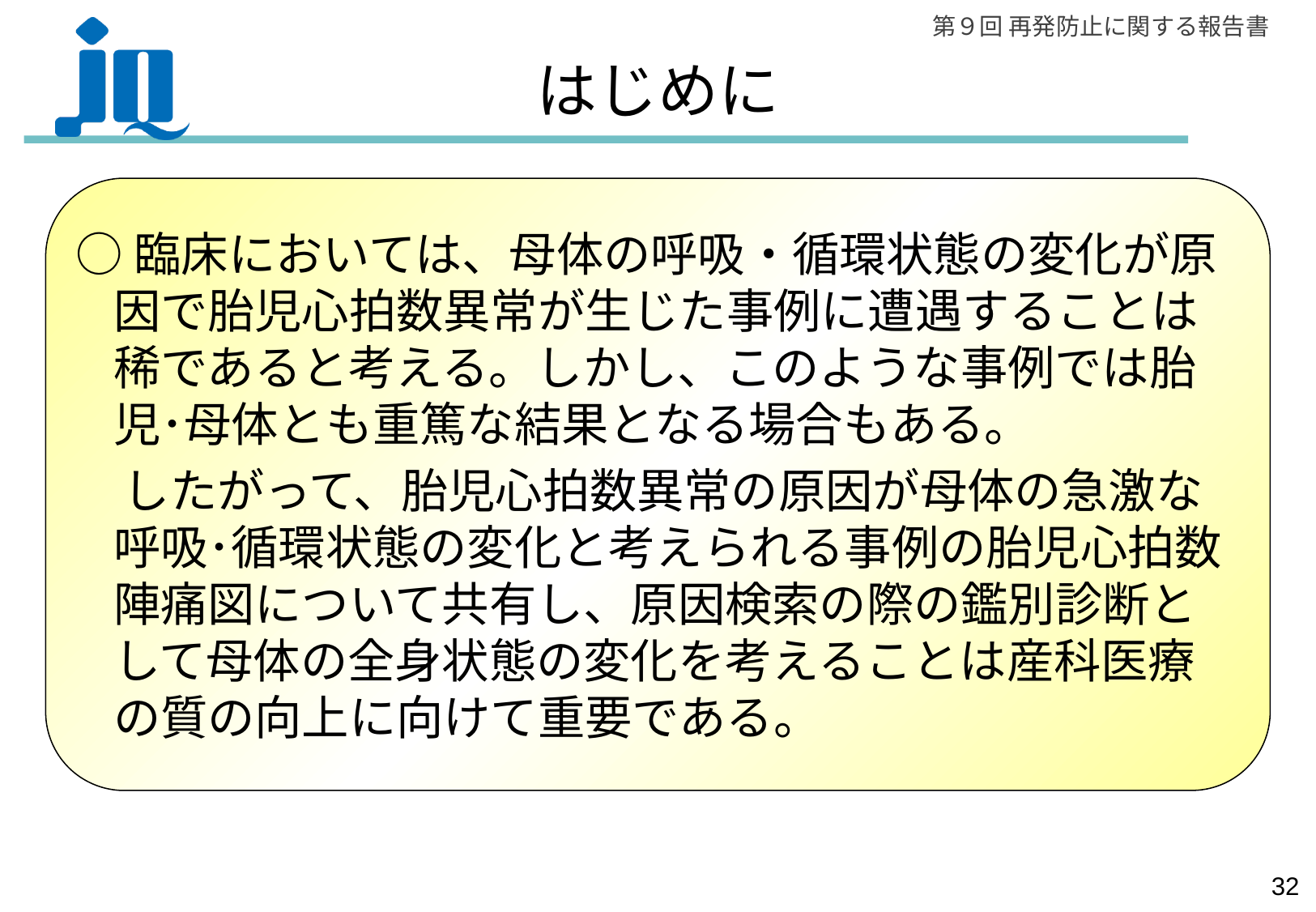

# はじめに
○臨床においては、母体の呼吸・循環状態の変化が原因で胎児心拍数異常が生じた事例に遭遇することは稀であると考える。しかし、このような事例では胎児･母体とも重篤な結果となる場合もある。
　したがって、胎児心拍数異常の原因が母体の急激な呼吸･循環状態の変化と考えられる事例の胎児心拍数陣痛図について共有し、原因検索の際の鑑別診断として母体の全身状態の変化を考えることは産科医療の質の向上に向けて重要である。
32